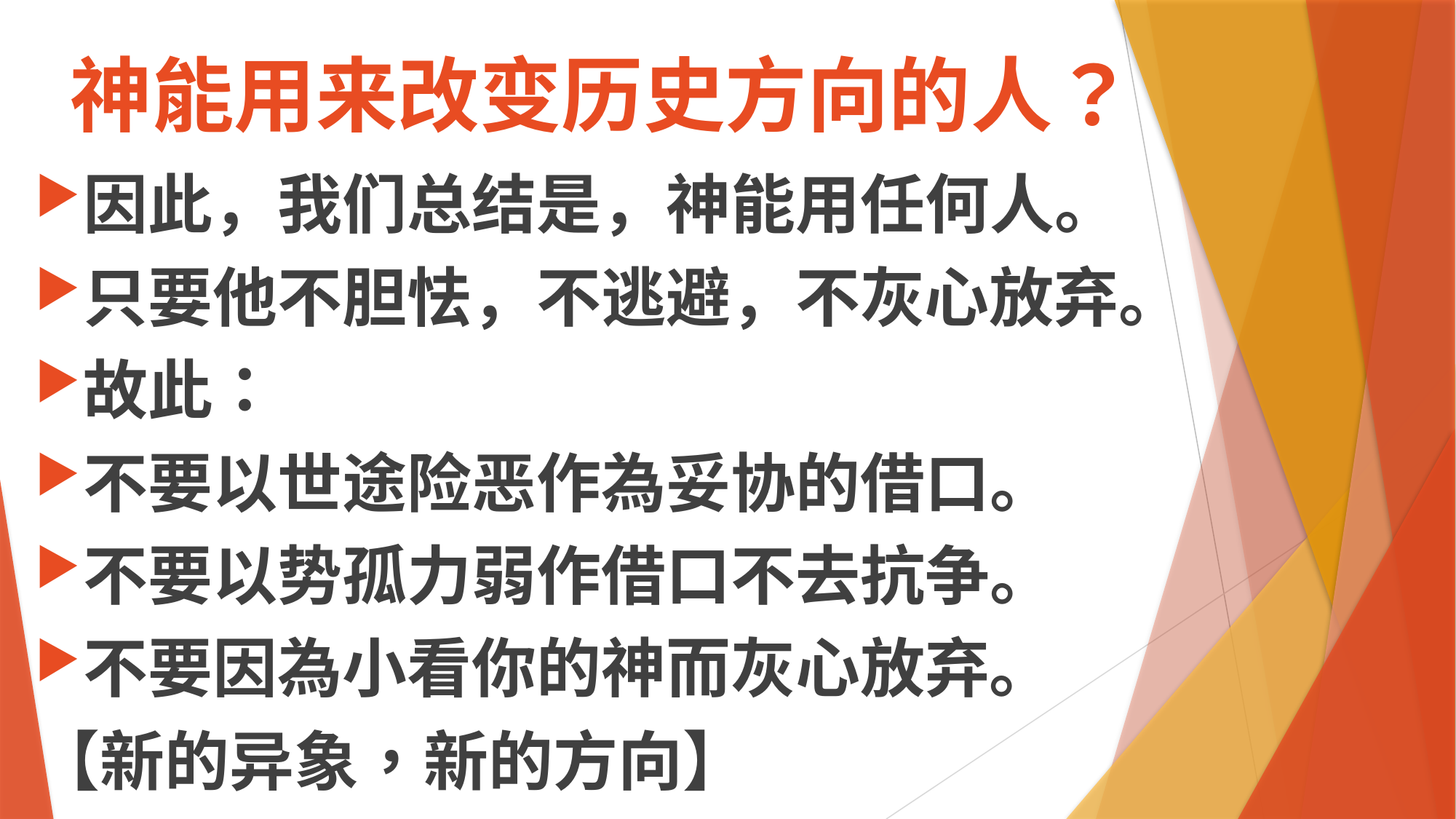

# 神能用来改变历史方向的人？
因此，我们总结是，神能用任何人。
只要他不胆怯，不逃避，不灰心放弃。
故此：
不要以世途险恶作為妥协的借口。
不要以势孤力弱作借口不去抗争。
不要因為小看你的神而灰心放弃。
【新的异象，新的方向】